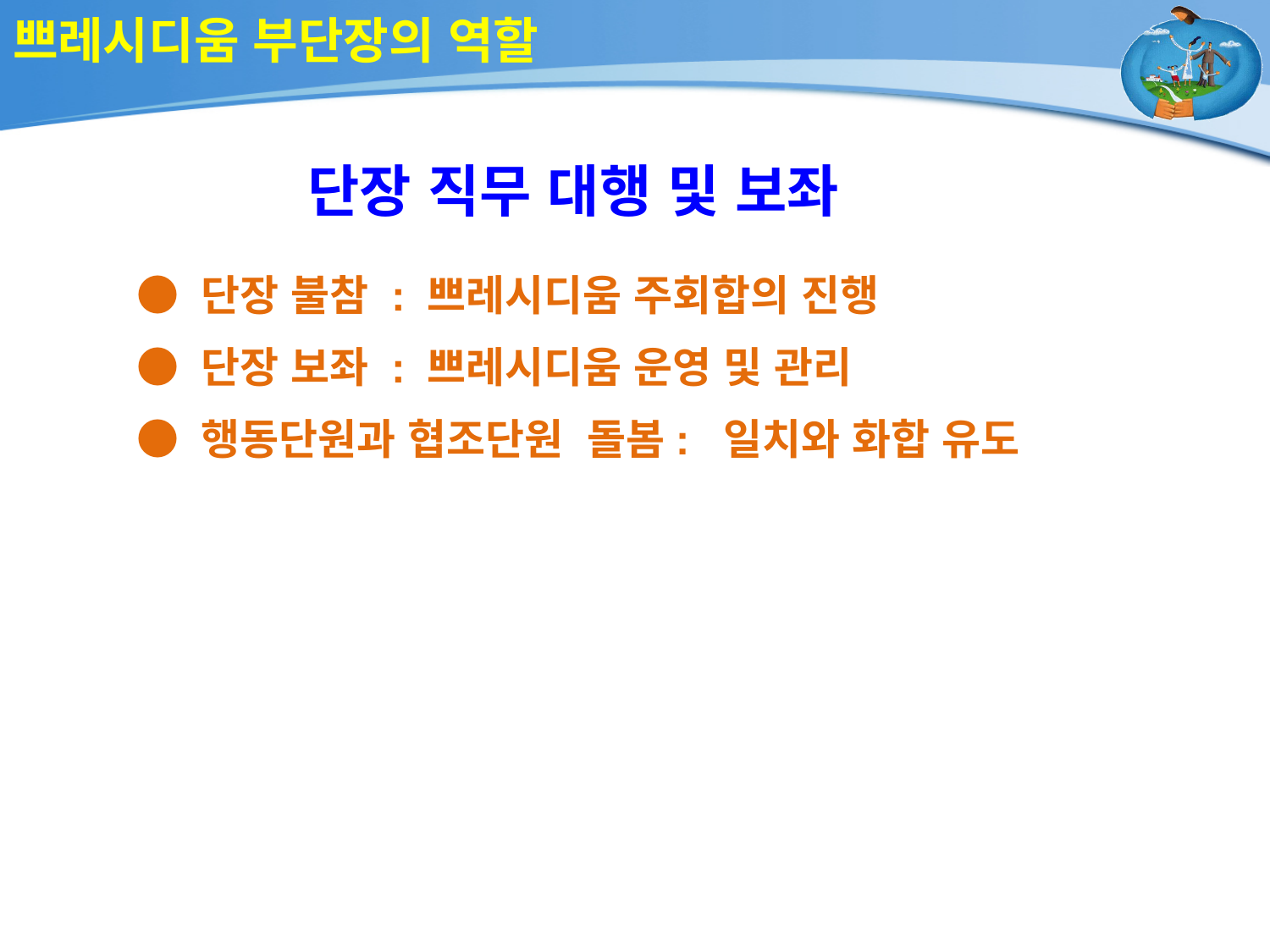

# 쁘레시디움 부단장의 역할
단장 직무 대행 및 보좌
 ● 단장 불참 : 쁘레시디움 주회합의 진행
 ● 단장 보좌 : 쁘레시디움 운영 및 관리
 ● 행동단원과 협조단원  돌봄:  일치와 화합 유도